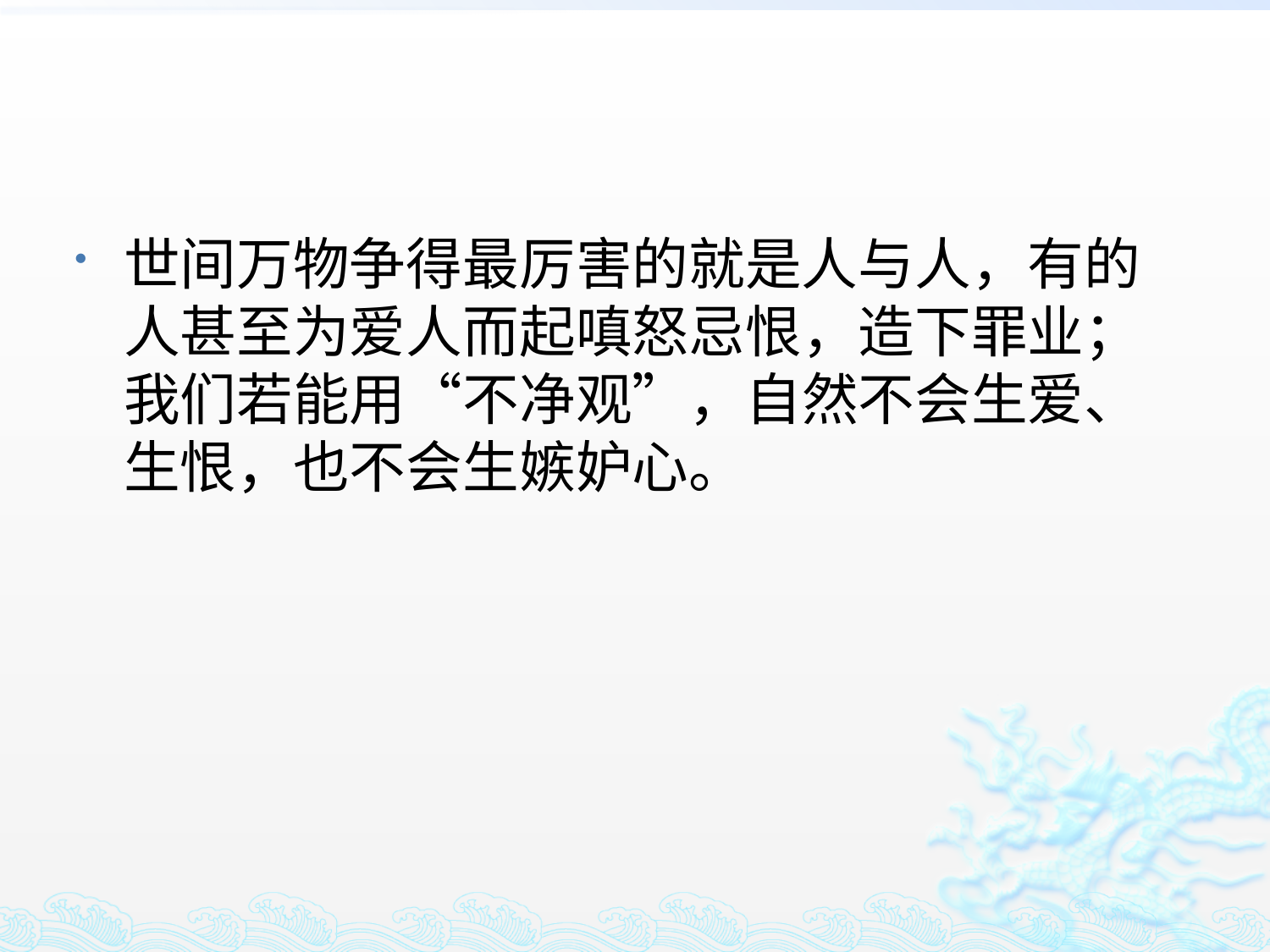

世间万物争得最厉害的就是人与人，有的人甚至为爱人而起嗔怒忌恨，造下罪业；我们若能用“不净观”，自然不会生爱、生恨，也不会生嫉妒心。